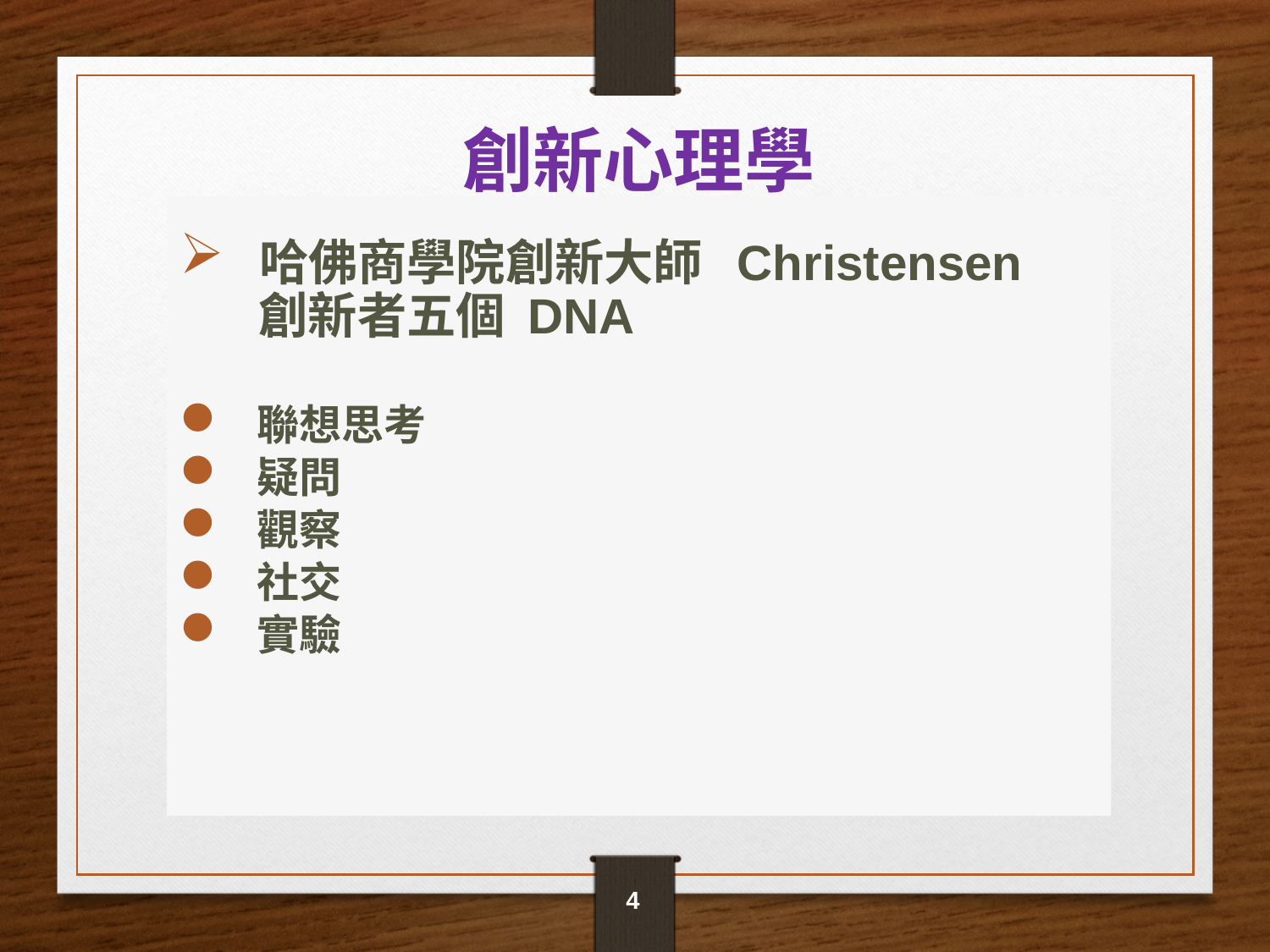

# 創新心理學

  哈佛商學院創新大師  Christensen
      創新者五個 DNA

  聯想思考
  疑問
  觀察
  社交
  實驗

4